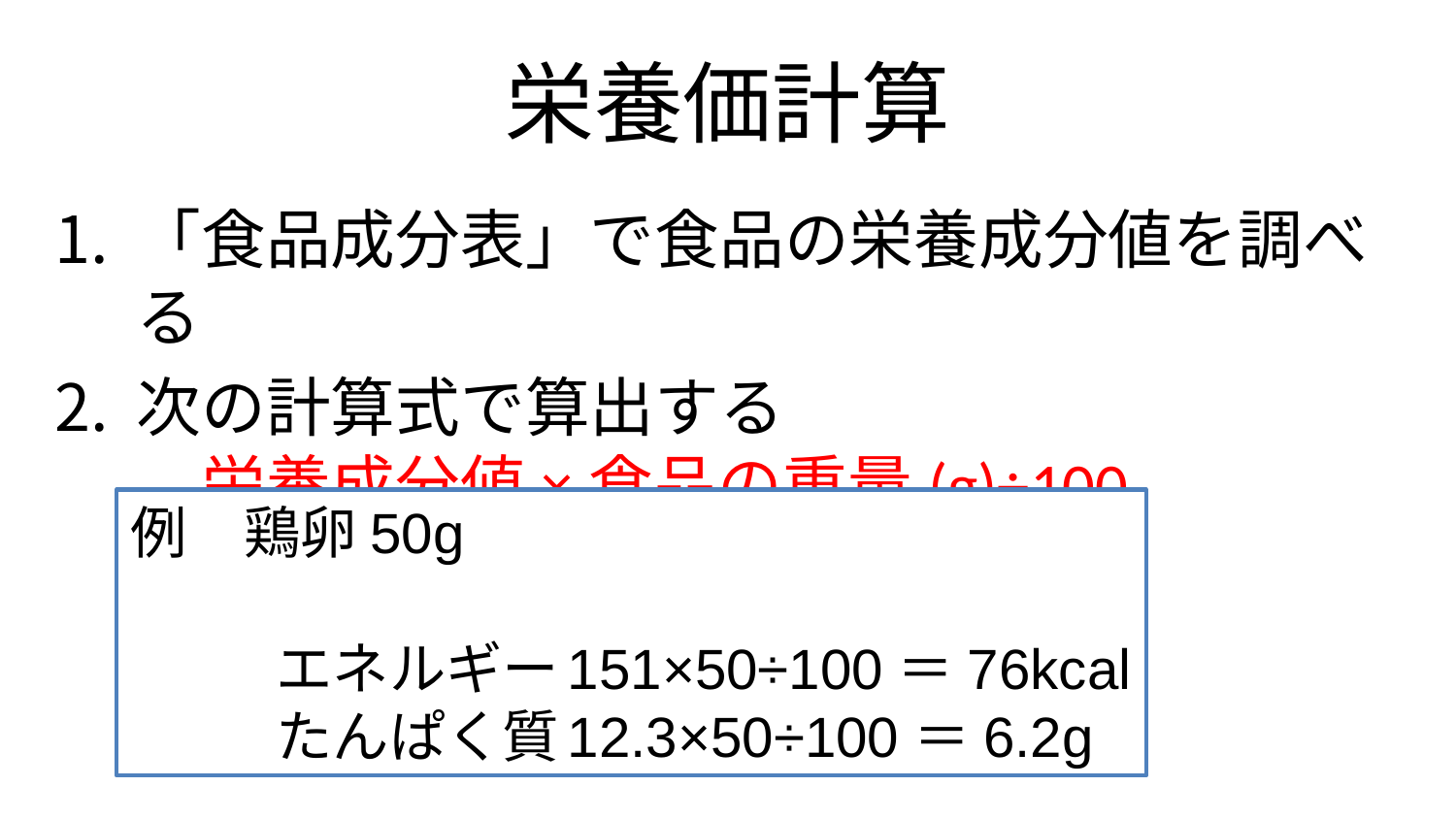

# 栄養価計算
「食品成分表」で食品の栄養成分値を調べる
次の計算式で算出する
　栄養成分値×食品の重量(g)÷100
例　鶏卵50g

	エネルギー	151×50÷100＝76kcal
	たんぱく質	12.3×50÷100＝6.2g